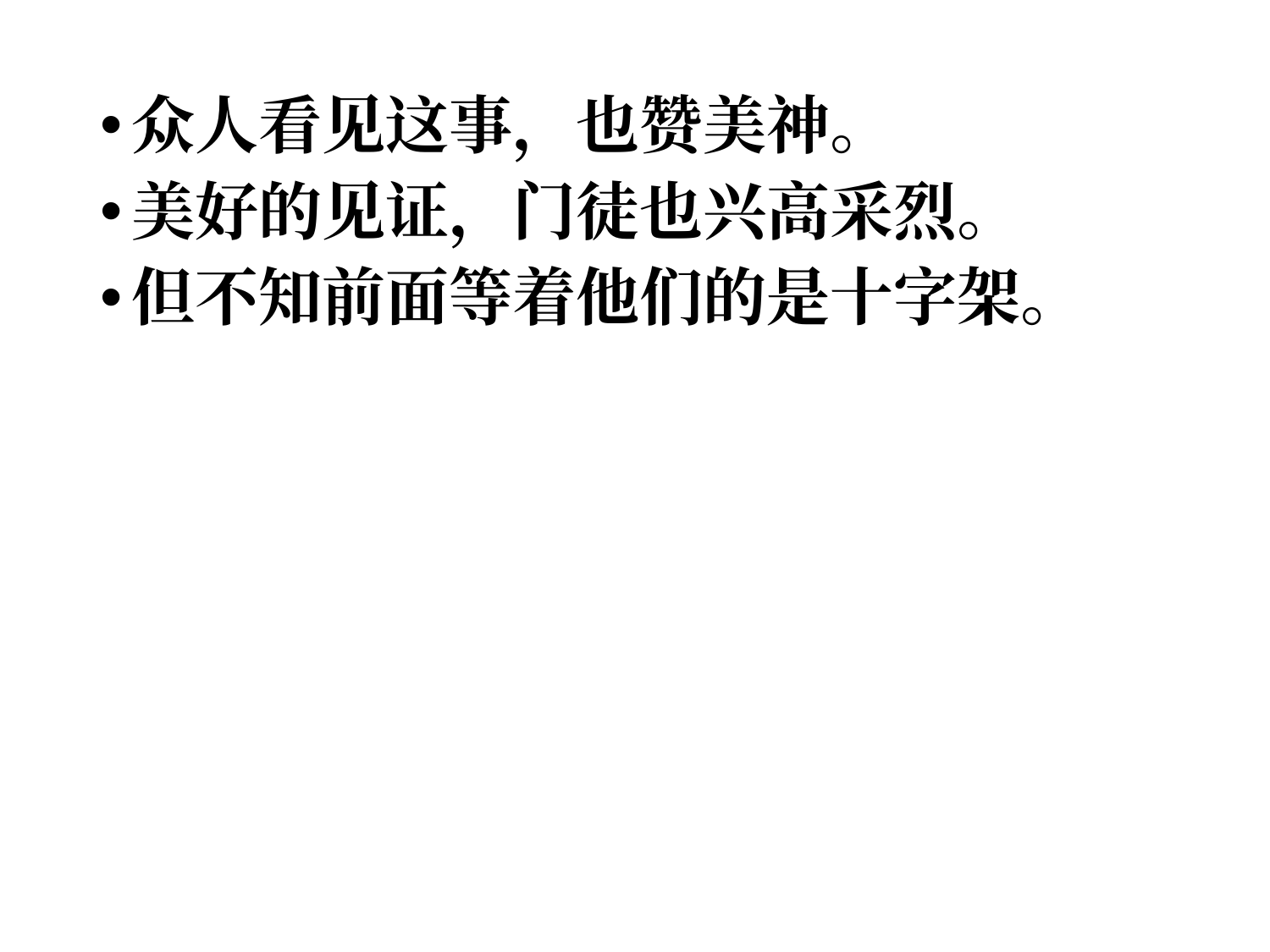

众人看见这事，也赞美神。
美好的见证，门徒也兴高采烈。
但不知前面等着他们的是十字架。